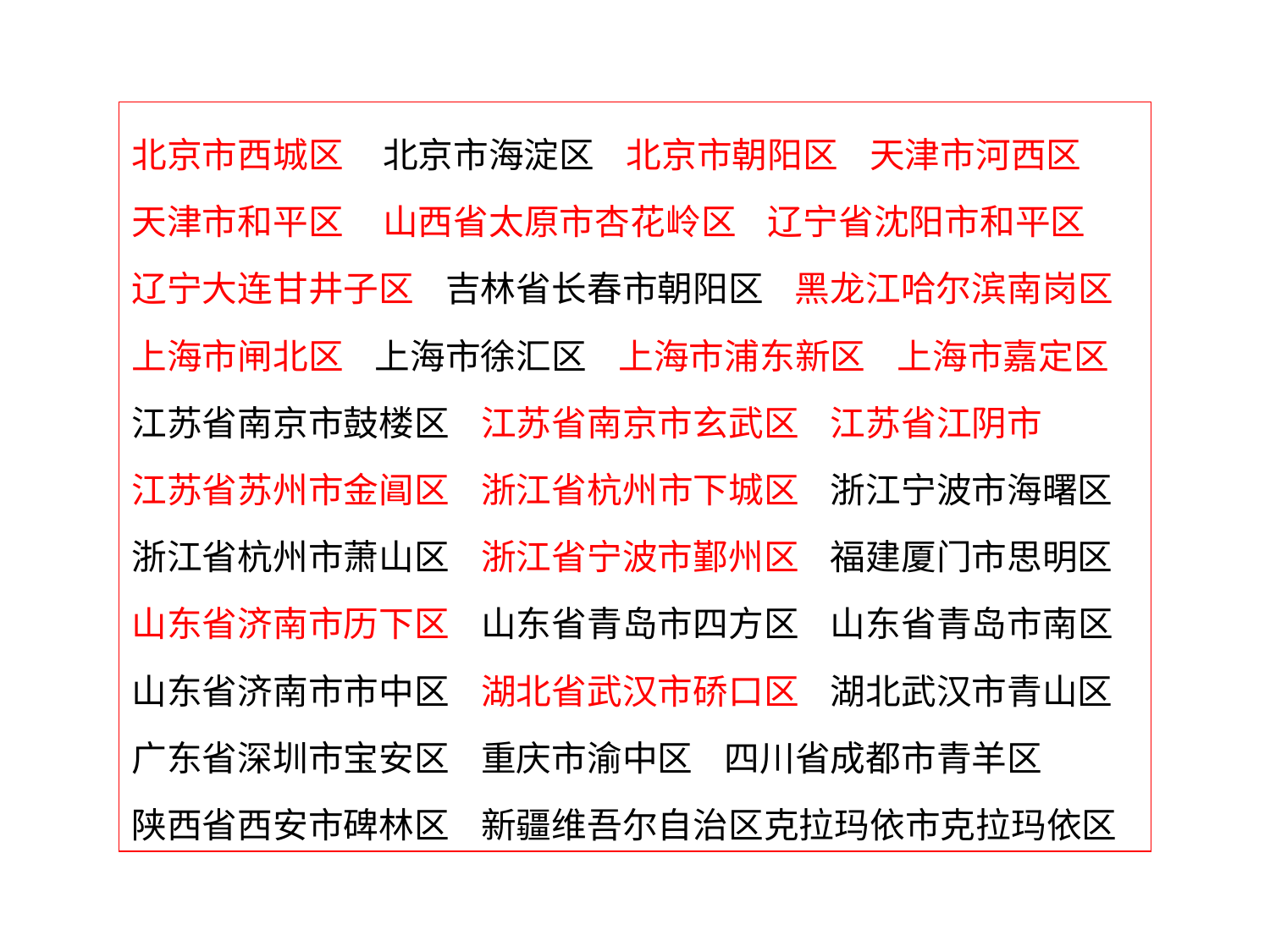

北京市西城区     北京市海淀区    北京市朝阳区    天津市河西区
天津市和平区     山西省太原市杏花岭区    辽宁省沈阳市和平区
辽宁大连甘井子区    吉林省长春市朝阳区    黑龙江哈尔滨南岗区
上海市闸北区    上海市徐汇区    上海市浦东新区    上海市嘉定区
江苏省南京市鼓楼区    江苏省南京市玄武区    江苏省江阴市
江苏省苏州市金阊区    浙江省杭州市下城区    浙江宁波市海曙区
浙江省杭州市萧山区    浙江省宁波市鄞州区    福建厦门市思明区
山东省济南市历下区    山东省青岛市四方区    山东省青岛市南区
山东省济南市市中区    湖北省武汉市硚口区    湖北武汉市青山区
广东省深圳市宝安区    重庆市渝中区    四川省成都市青羊区
陕西省西安市碑林区    新疆维吾尔自治区克拉玛依市克拉玛依区
12